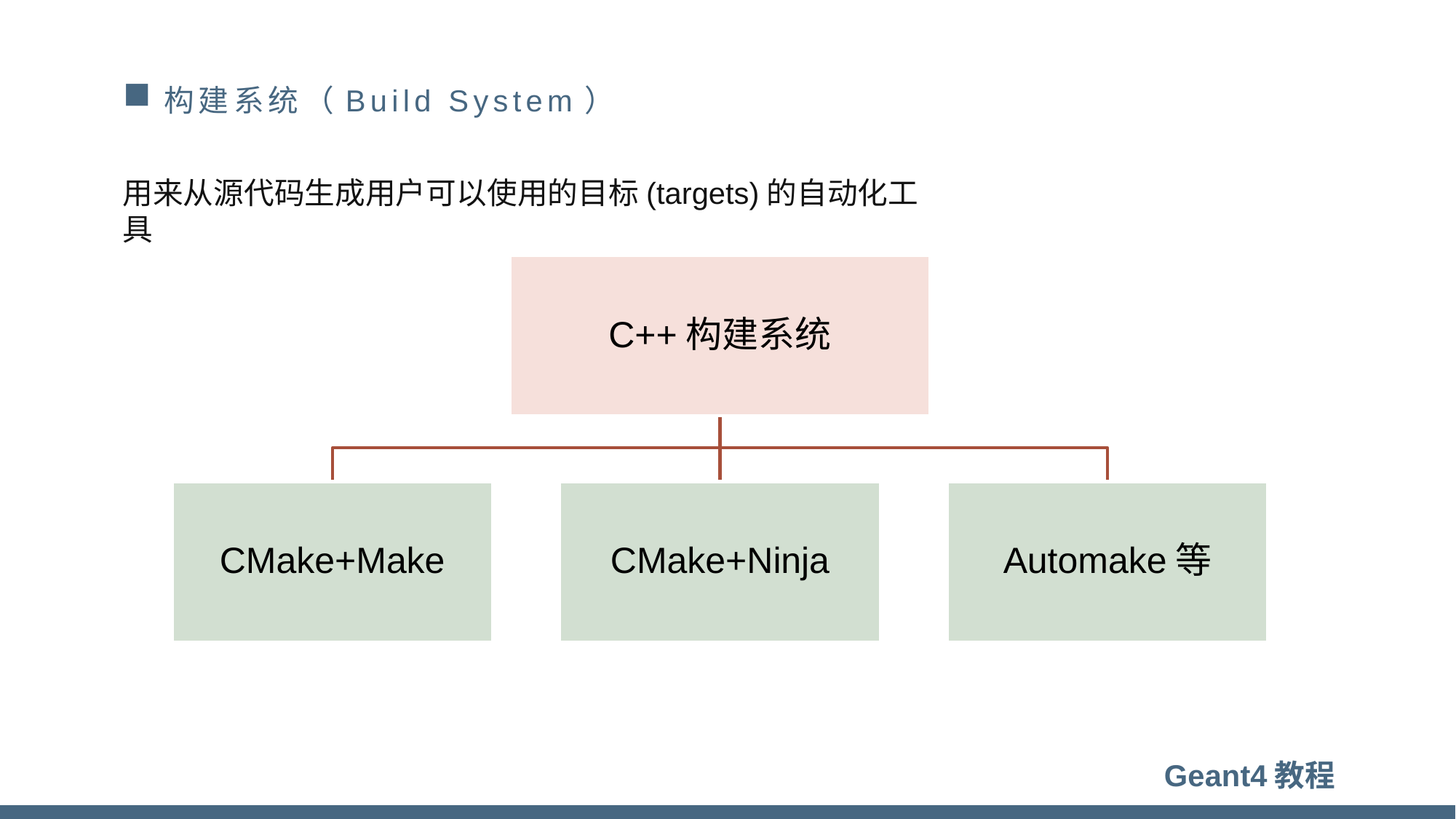

https://www.ypppt.com/
# 构建系统（Build System）

用来从源代码生成用户可以使用的目标(targets)的自动化工具
C++构建系统
CMake+Make
CMake+Ninja
Automake等